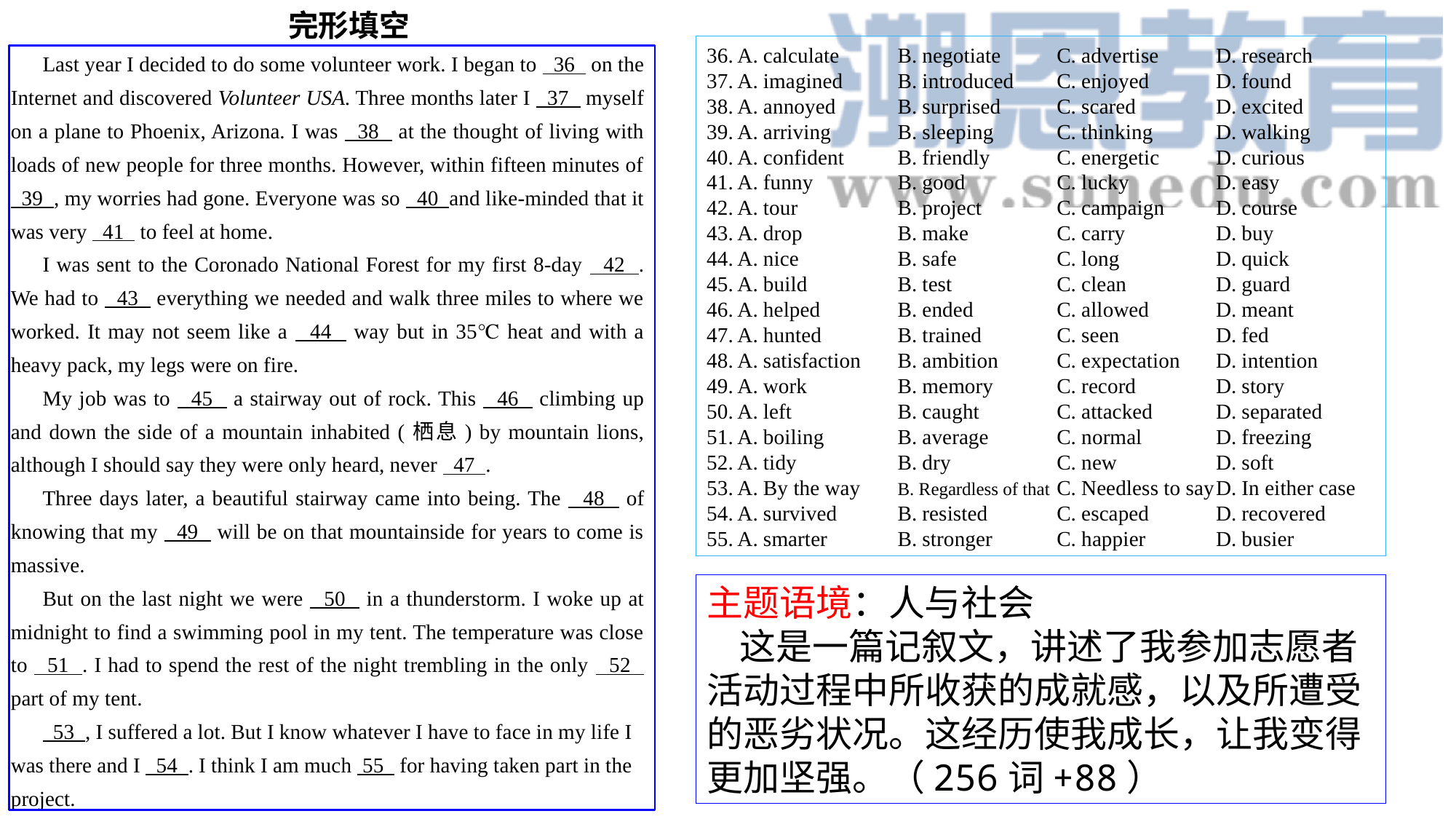

完形填空
Last year I decided to do some volunteer work. I began to   36   on the Internet and discovered Volunteer USA. Three months later I   37   myself on a plane to Phoenix, Arizona. I was   38   at the thought of living with loads of new people for three months. However, within fifteen minutes of   39  , my worries had gone. Everyone was so   40  and like-minded that it was very   41   to feel at home.
I was sent to the Coronado National Forest for my first 8-day   42  . We had to   43   everything we needed and walk three miles to where we worked. It may not seem like a   44   way but in 35℃ heat and with a heavy pack, my legs were on fire.
My job was to   45   a stairway out of rock. This   46   climbing up and down the side of a mountain inhabited (栖息) by mountain lions, although I should say they were only heard, never   47  .
Three days later, a beautiful stairway came into being. The   48   of knowing that my   49   will be on that mountainside for years to come is massive.
But on the last night we were   50   in a thunderstorm. I woke up at midnight to find a swimming pool in my tent. The temperature was close to   51  . I had to spend the rest of the night trembling in the only   52   part of my tent.
  53  , I suffered a lot. But I know whatever I have to face in my life I was there and I   54  . I think I am much  55   for having taken part in the project.

36. A. calculate	B. negotiate	C. advertise	D. research
37. A. imagined	B. introduced	C. enjoyed	D. found
38. A. annoyed	B. surprised	C. scared	D. excited
39. A. arriving	B. sleeping	C. thinking	D. walking
40. A. confident	B. friendly	C. energetic	D. curious
41. A. funny	B. good	C. lucky	D. easy
42. A. tour	B. project	C. campaign	D. course
43. A. drop	B. make 	C. carry	D. buy
44. A. nice	B. safe	C. long	D. quick
45. A. build	B. test	C. clean	D. guard
46. A. helped	B. ended	C. allowed	D. meant
47. A. hunted	B. trained	C. seen	D. fed
48. A. satisfaction	B. ambition	C. expectation	D. intention
49. A. work	B. memory	C. record	D. story
50. A. left	B. caught	C. attacked	D. separated
51. A. boiling	B. average	C. normal	D. freezing
52. A. tidy	B. dry	C. new	D. soft
53. A. By the way	B. Regardless of that	C. Needless to say	D. In either case
54. A. survived	B. resisted	C. escaped	D. recovered
55. A. smarter	B. stronger	C. happier	D. busier

主题语境：人与社会
   这是一篇记叙文，讲述了我参加志愿者活动过程中所收获的成就感，以及所遭受的恶劣状况。这经历使我成长，让我变得更加坚强。（256词+88）